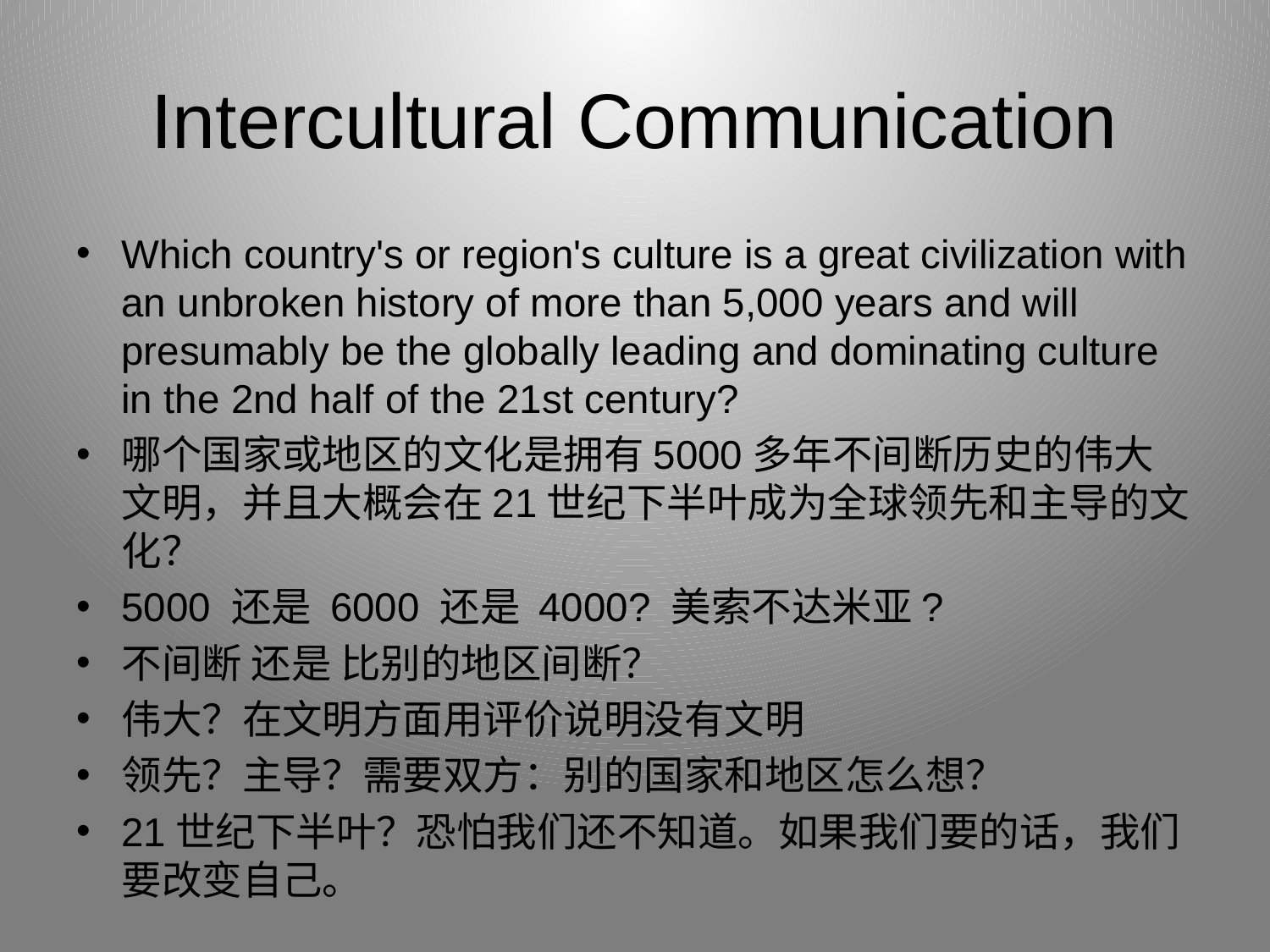

# Intercultural Communication
Which country's or region's culture is a great civilization with an unbroken history of more than 5,000 years and will presumably be the globally leading and dominating culture in the 2nd half of the 21st century?
哪个国家或地区的文化是拥有5000多年不间断历史的伟大文明，并且大概会在21世纪下半叶成为全球领先和主导的文化？
5000 还是 6000 还是 4000? 美索不达米亚?
不间断 还是 比别的地区间断？
伟大？在文明方面用评价说明没有文明
领先？主导？需要双方：别的国家和地区怎么想？
21世纪下半叶？恐怕我们还不知道。如果我们要的话，我们要改变自己。